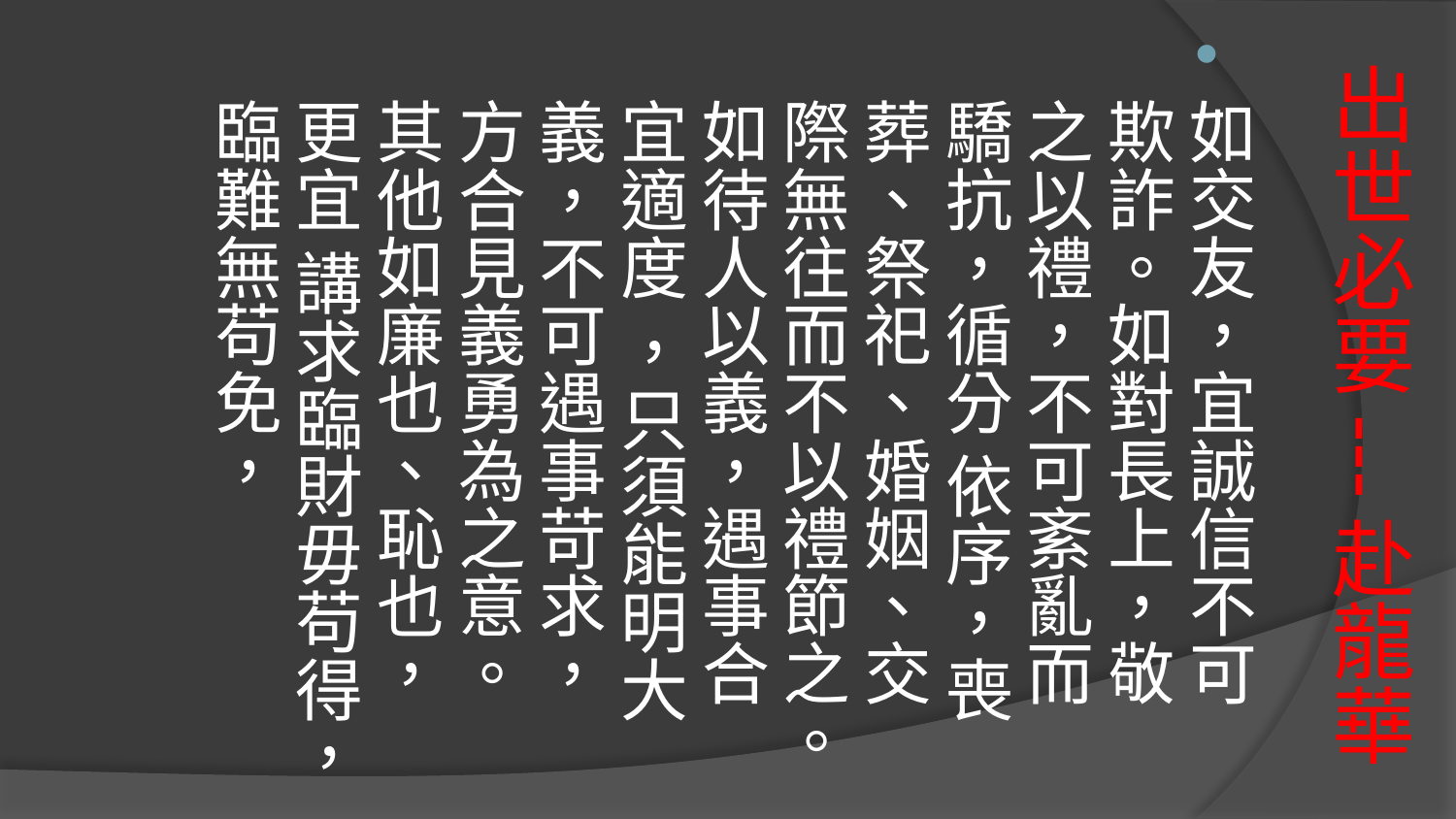

如交友，宜誠信不可欺詐。如對長上，敬之以禮，不可紊亂而驕抗，循分 依序，喪葬、祭祀、婚姻、交際無往而不以禮節之。如待人以義，遇事合宜適度 ，只須能明大義，不可遇事苛求，方合見義勇為之意。其他如廉也、恥也，更宜 講求臨財毋苟得，臨難無苟免，
# 出世必要---赴龍華